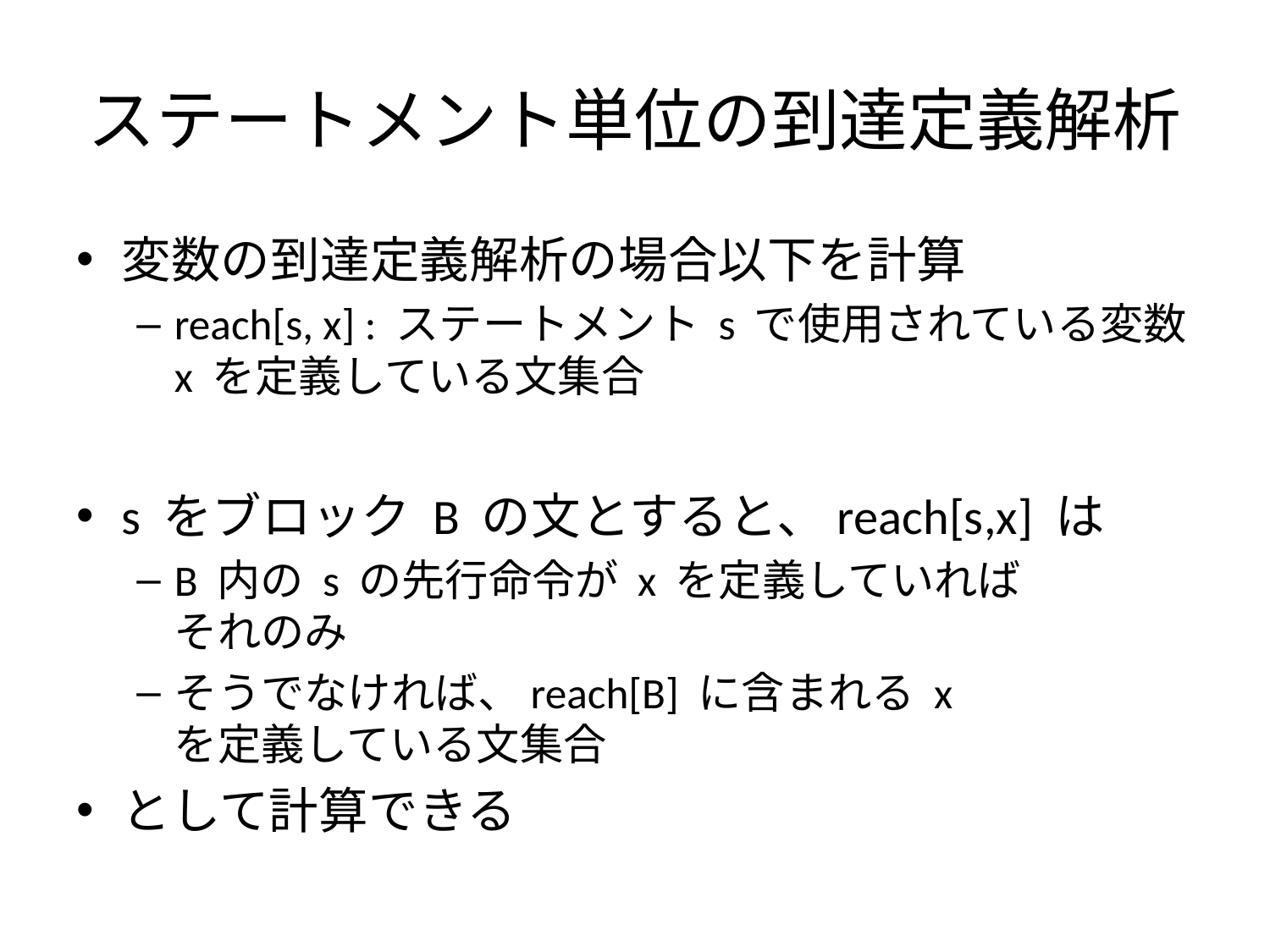

# ステートメント単位の到達定義解析
変数の到達定義解析の場合以下を計算
reach[s, x] : ステートメント s で使用されている変数 x を定義している文集合

s をブロック B の文とすると、reach[s,x] は
B 内の s の先行命令が x を定義していれば
それのみ
そうでなければ、reach[B] に含まれる x
を定義している文集合
として計算できる